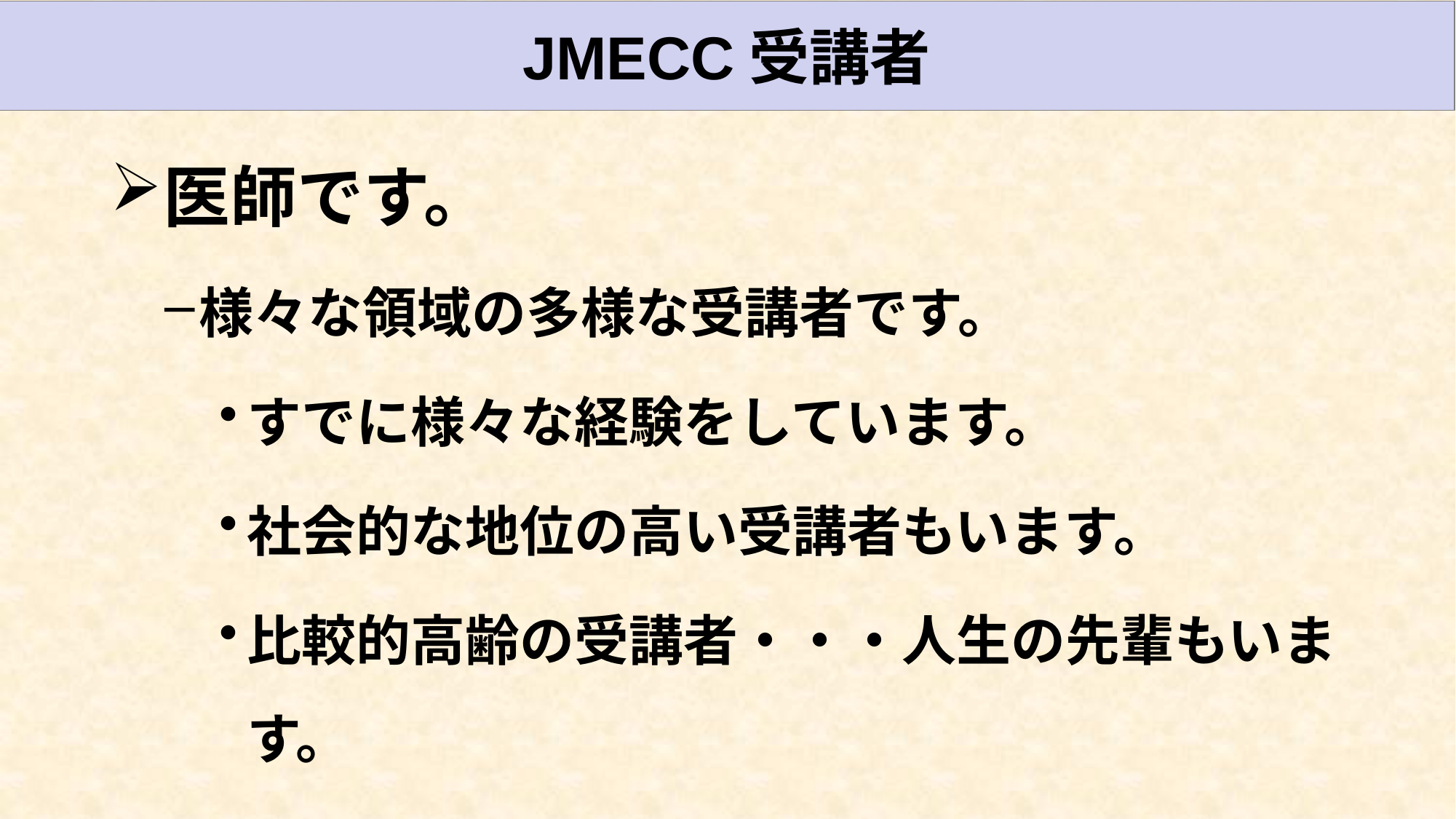

JMECC受講者
医師です。
様々な領域の多様な受講者です。
すでに様々な経験をしています。
社会的な地位の高い受講者もいます。
比較的高齢の受講者・・・人生の先輩もいます。
一方で研修医もいます。